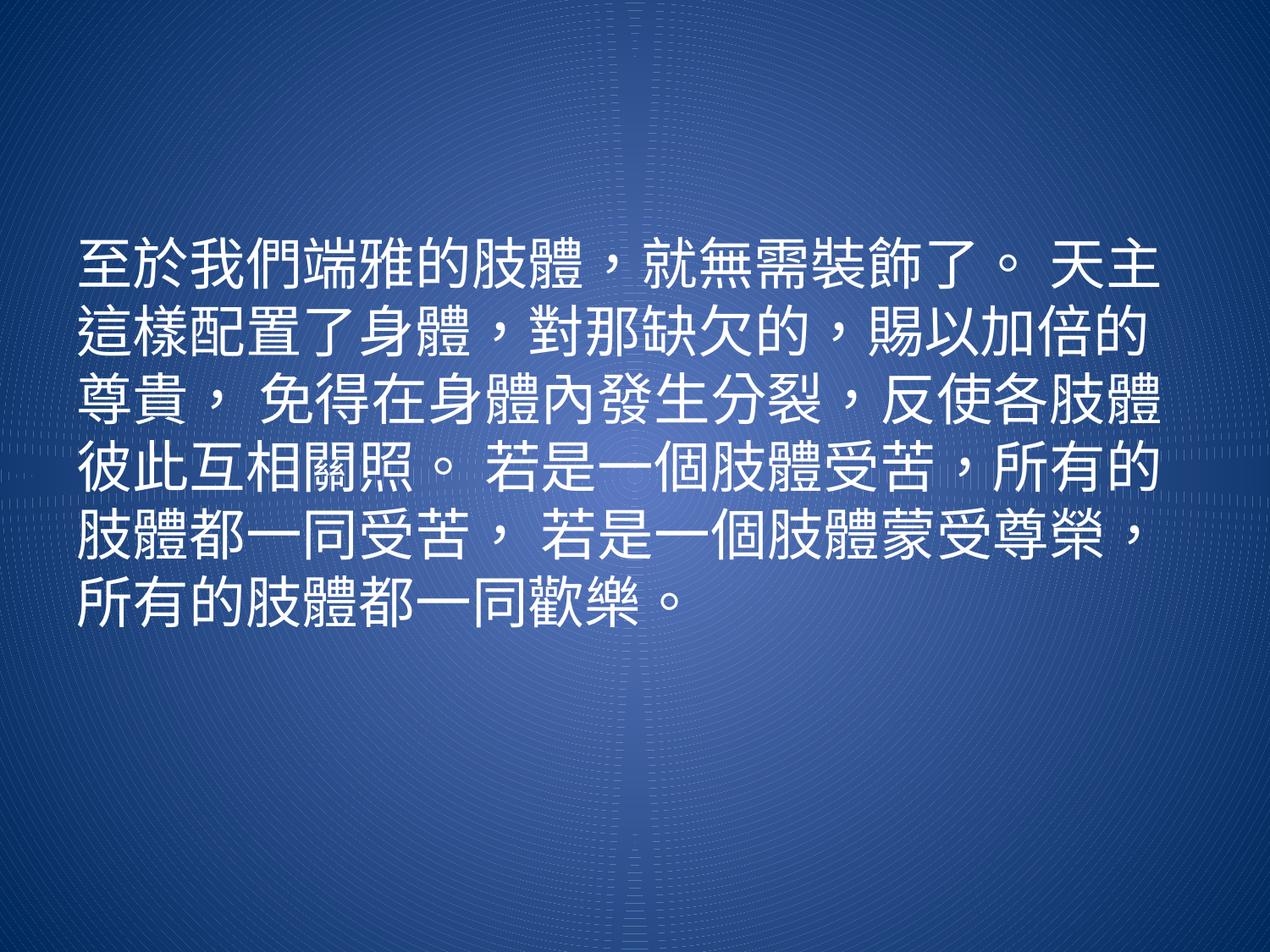

#
至於我們端雅的肢體，就無需裝飾了。 天主這樣配置了身體，對那缺欠的，賜以加倍的尊貴， 免得在身體內發生分裂，反使各肢體彼此互相關照。 若是一個肢體受苦，所有的肢體都一同受苦， 若是一個肢體蒙受尊榮， 所有的肢體都一同歡樂。